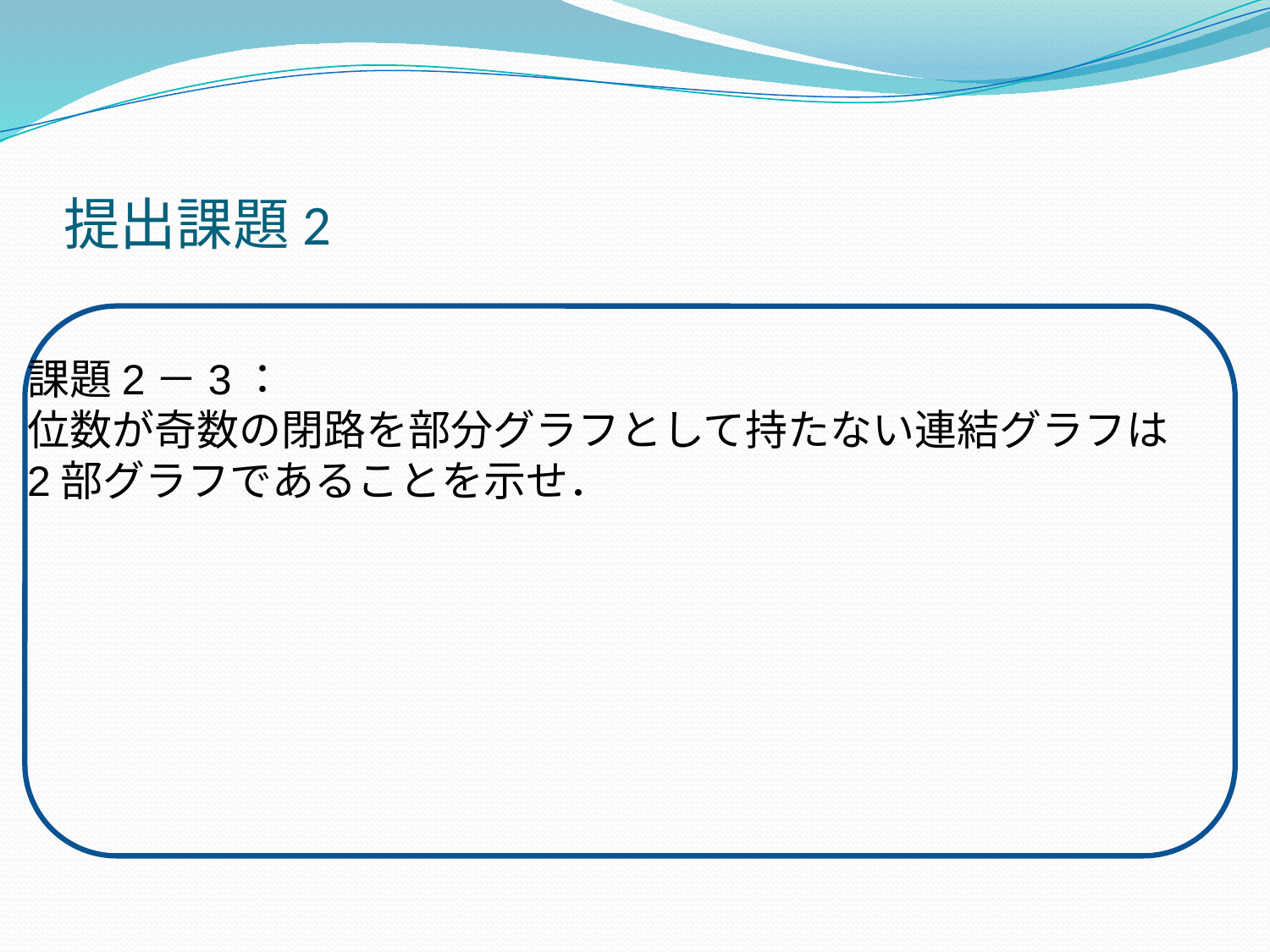

# 提出課題2

課題2－3：
位数が奇数の閉路を部分グラフとして持たない連結グラフは
2部グラフであることを示せ．